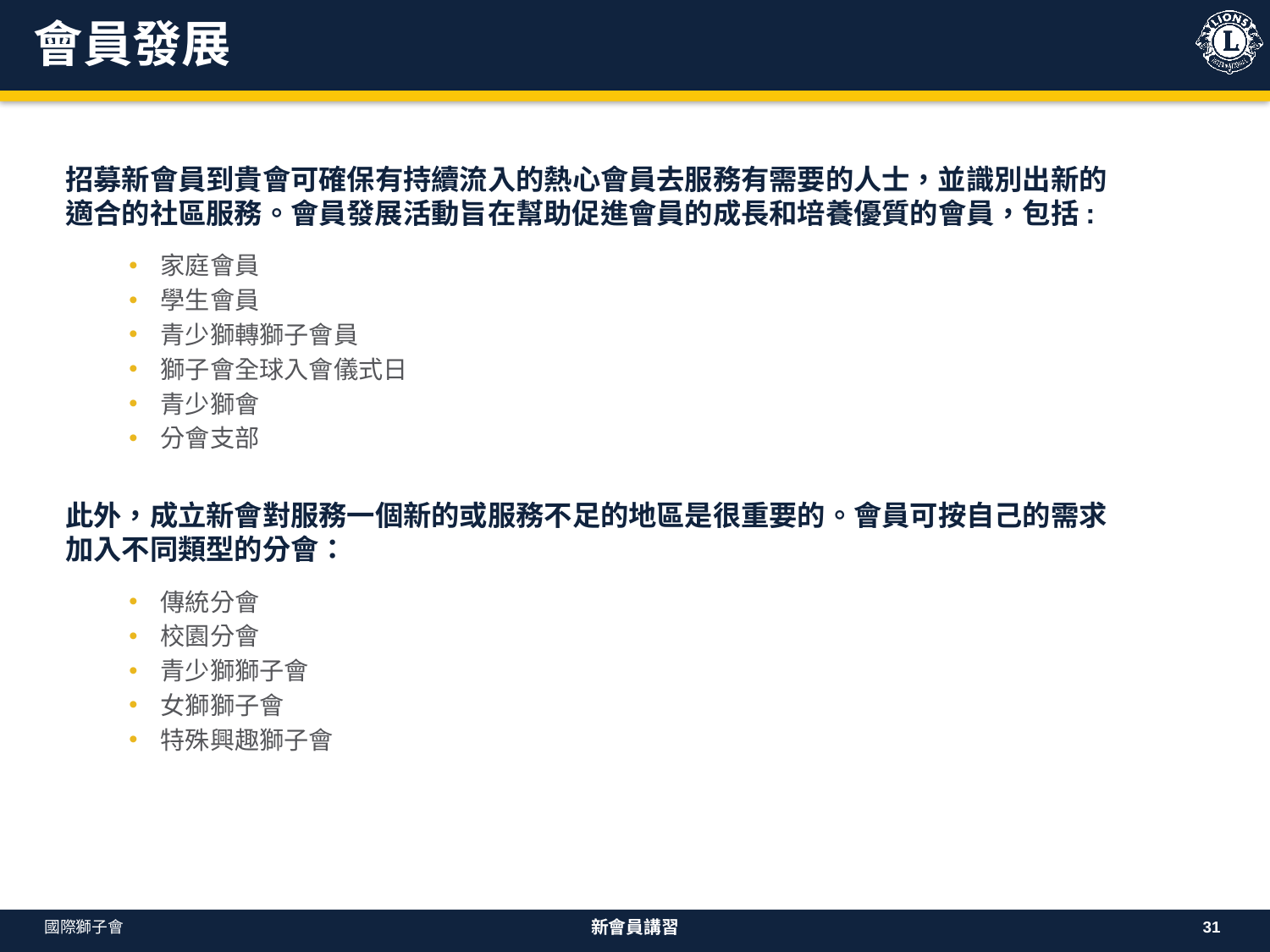

# 會員發展
招募新會員到貴會可確保有持續流入的熱心會員去服務有需要的人士，並識別出新的適合的社區服務。會員發展活動旨在幫助促進會員的成長和培養優質的會員，包括:
家庭會員
學生會員
青少獅轉獅子會員
獅子會全球入會儀式日
青少獅會
分會支部

此外，成立新會對服務一個新的或服務不足的地區是很重要的。會員可按自己的需求加入不同類型的分會：
傳統分會
校園分會
青少獅獅子會
女獅獅子會
特殊興趣獅子會